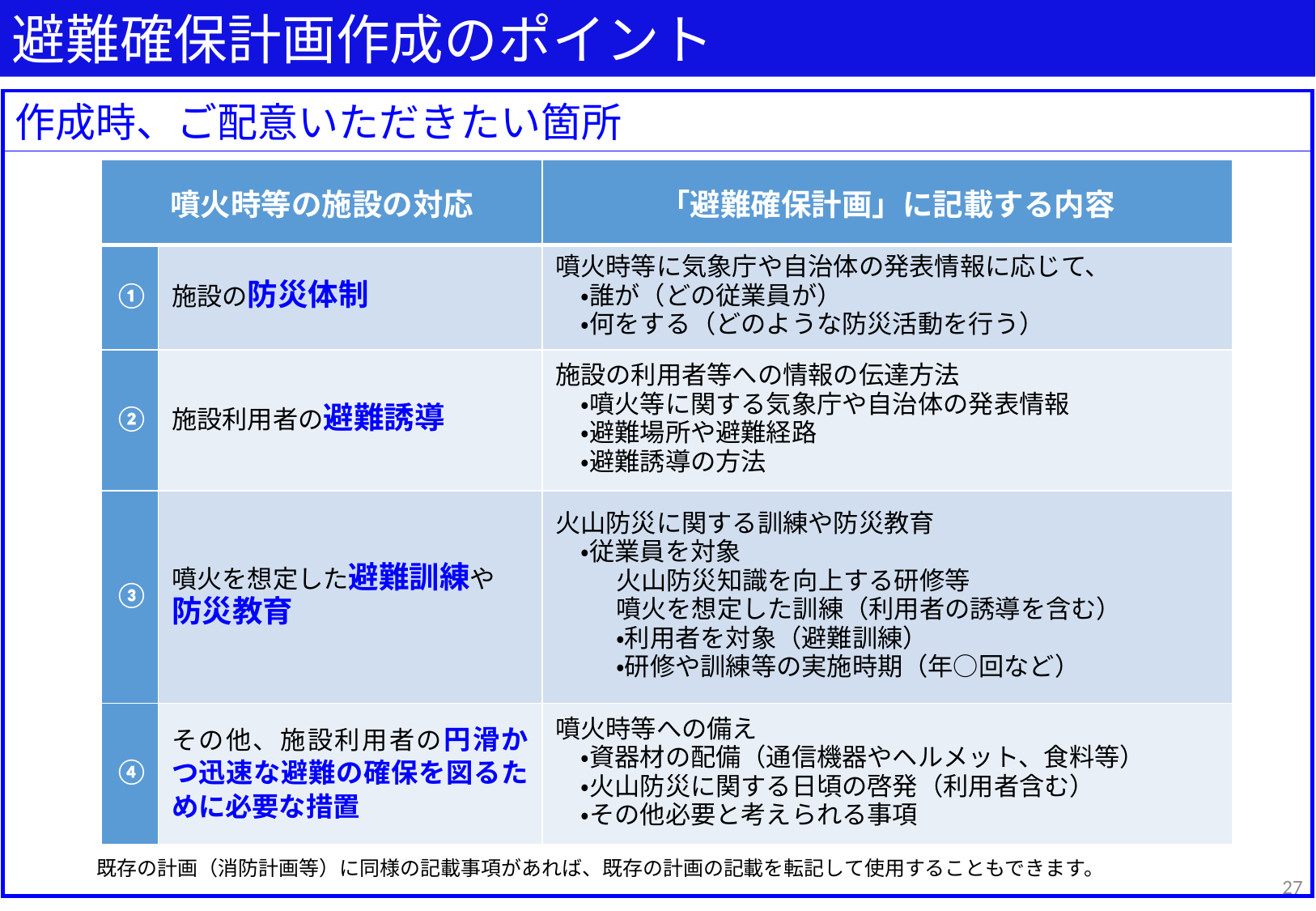

避難確保計画作成のポイント
作成時、ご配意いただきたい箇所

| 噴火時等の施設の対応 |  | 「避難確保計画」に記載する内容 |
| --- | --- | --- |
| ① | 施設の防災体制 | 噴火時等に気象庁や自治体の発表情報に応じて、 　・誰が（どの従業員が） 　・何をする（どのような防災活動を行う） |
| ② | 施設利用者の避難誘導 | 施設の利用者等への情報の伝達方法 　・噴火等に関する気象庁や自治体の発表情報 　・避難場所や避難経路 　・避難誘導の方法 |
| ③ | 噴火を想定した避難訓練や 防災教育 | 火山防災に関する訓練や防災教育 　・従業員を対象 　火山防災知識を向上する研修等　　 　噴火を想定した訓練（利用者の誘導を含む） 　・利用者を対象（避難訓練） 　・研修や訓練等の実施時期（年○回など） |
| ④ | その他、施設利用者の円滑かつ迅速な避難の確保を図るために必要な措置 | 噴火時等への備え 　・資器材の配備（通信機器やヘルメット、食料等） 　・火山防災に関する日頃の啓発（利用者含む） 　・その他必要と考えられる事項 |
既存の計画（消防計画等）に同様の記載事項があれば、既存の計画の記載を転記して使用することもできます。
27